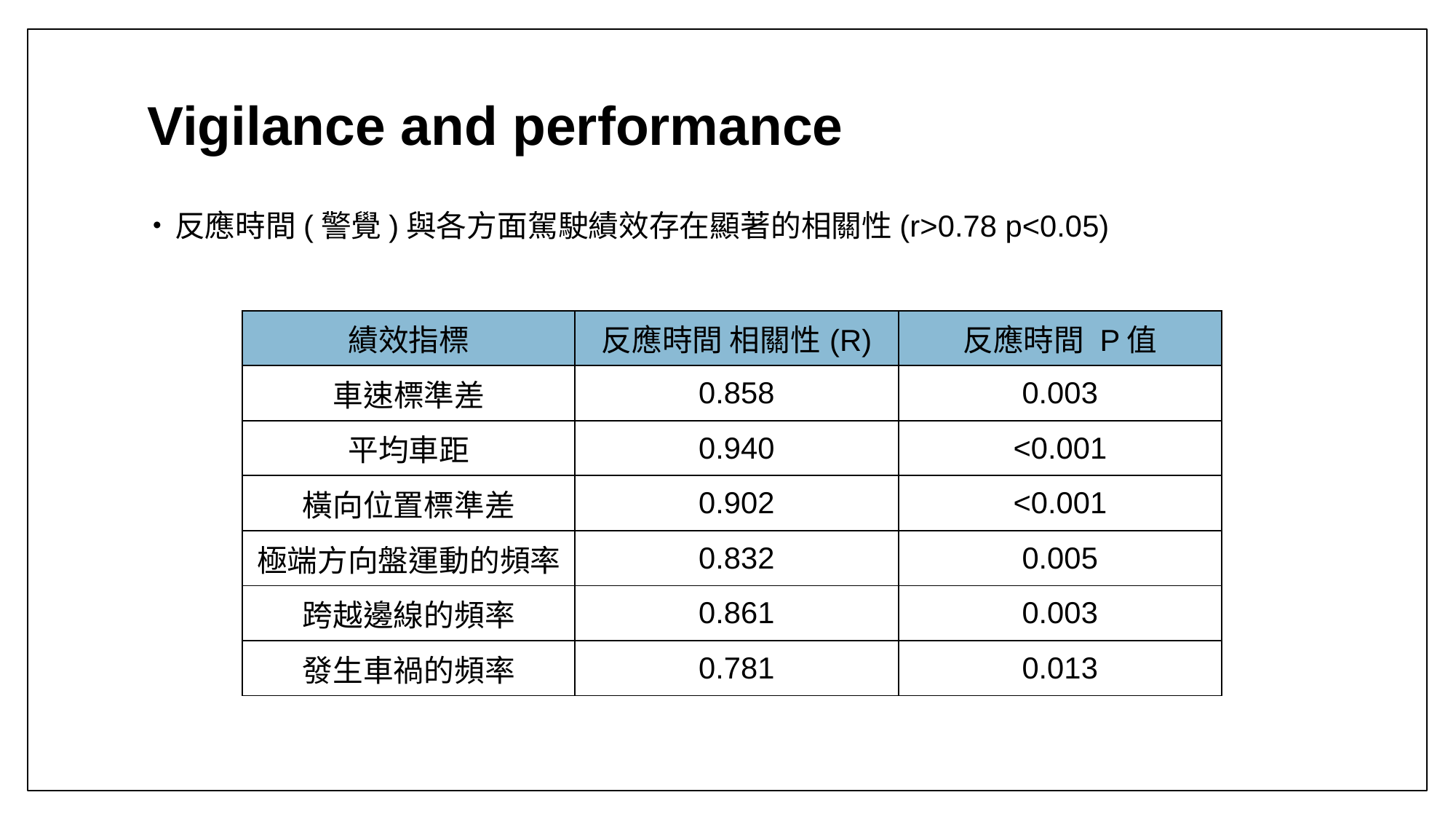

# Vigilance and performance
反應時間(警覺)與各方面駕駛績效存在顯著的相關性(r>0.78 p<0.05)
| 績效指標 | 反應時間 相關性(R) | 反應時間 P值 |
| --- | --- | --- |
| 車速標準差 | 0.858 | 0.003 |
| 平均車距 | 0.940 | <0.001 |
| 橫向位置標準差 | 0.902 | <0.001 |
| 極端方向盤運動的頻率 | 0.832 | 0.005 |
| 跨越邊線的頻率 | 0.861 | 0.003 |
| 發生車禍的頻率 | 0.781 | 0.013 |